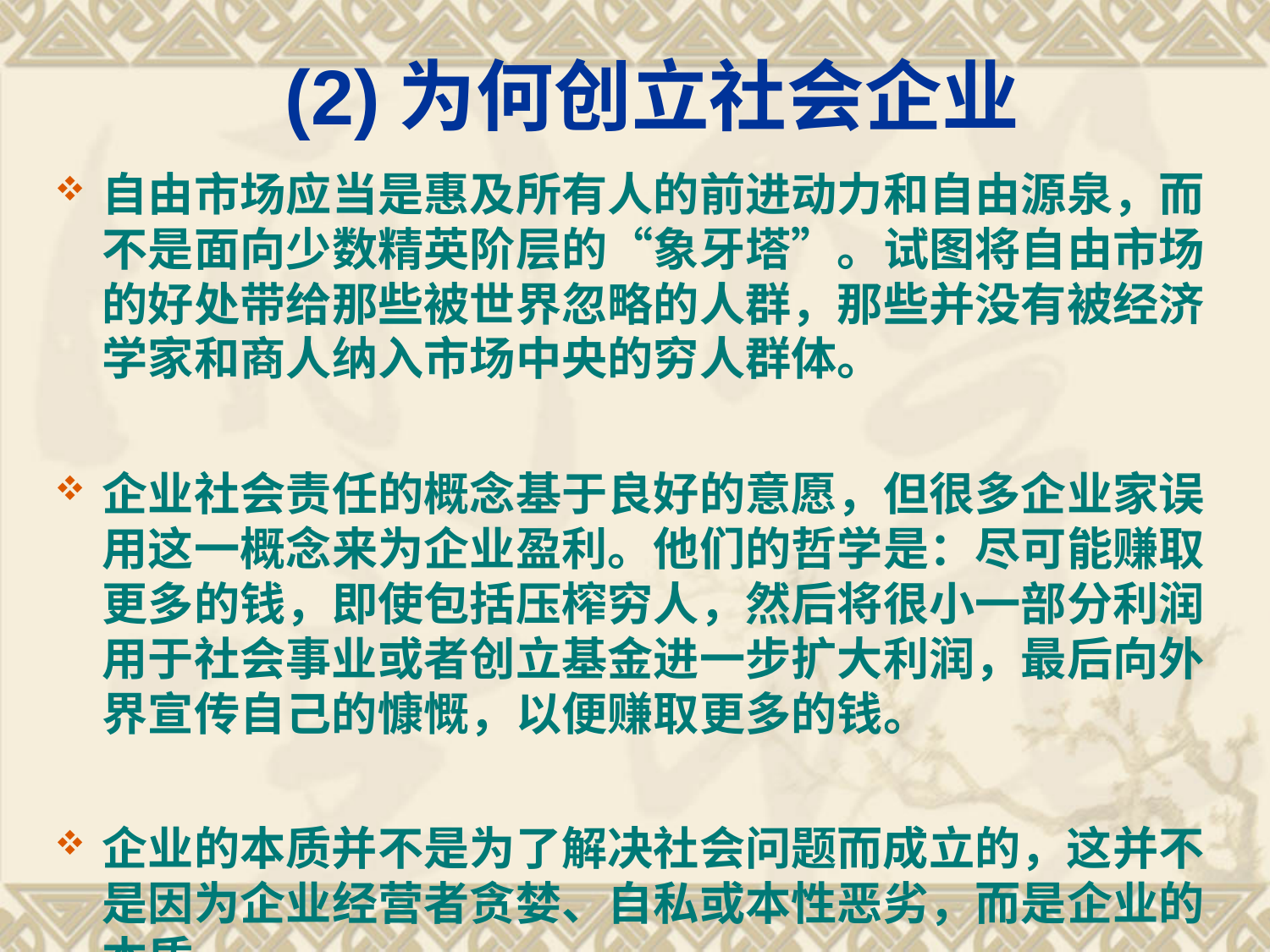

(2)为何创立社会企业
自由市场应当是惠及所有人的前进动力和自由源泉，而不是面向少数精英阶层的“象牙塔”。试图将自由市场的好处带给那些被世界忽略的人群，那些并没有被经济学家和商人纳入市场中央的穷人群体。

企业社会责任的概念基于良好的意愿，但很多企业家误用这一概念来为企业盈利。他们的哲学是：尽可能赚取更多的钱，即使包括压榨穷人，然后将很小一部分利润用于社会事业或者创立基金进一步扩大利润，最后向外界宣传自己的慷慨，以便赚取更多的钱。

企业的本质并不是为了解决社会问题而成立的，这并不是因为企业经营者贪婪、自私或本性恶劣，而是企业的本质。